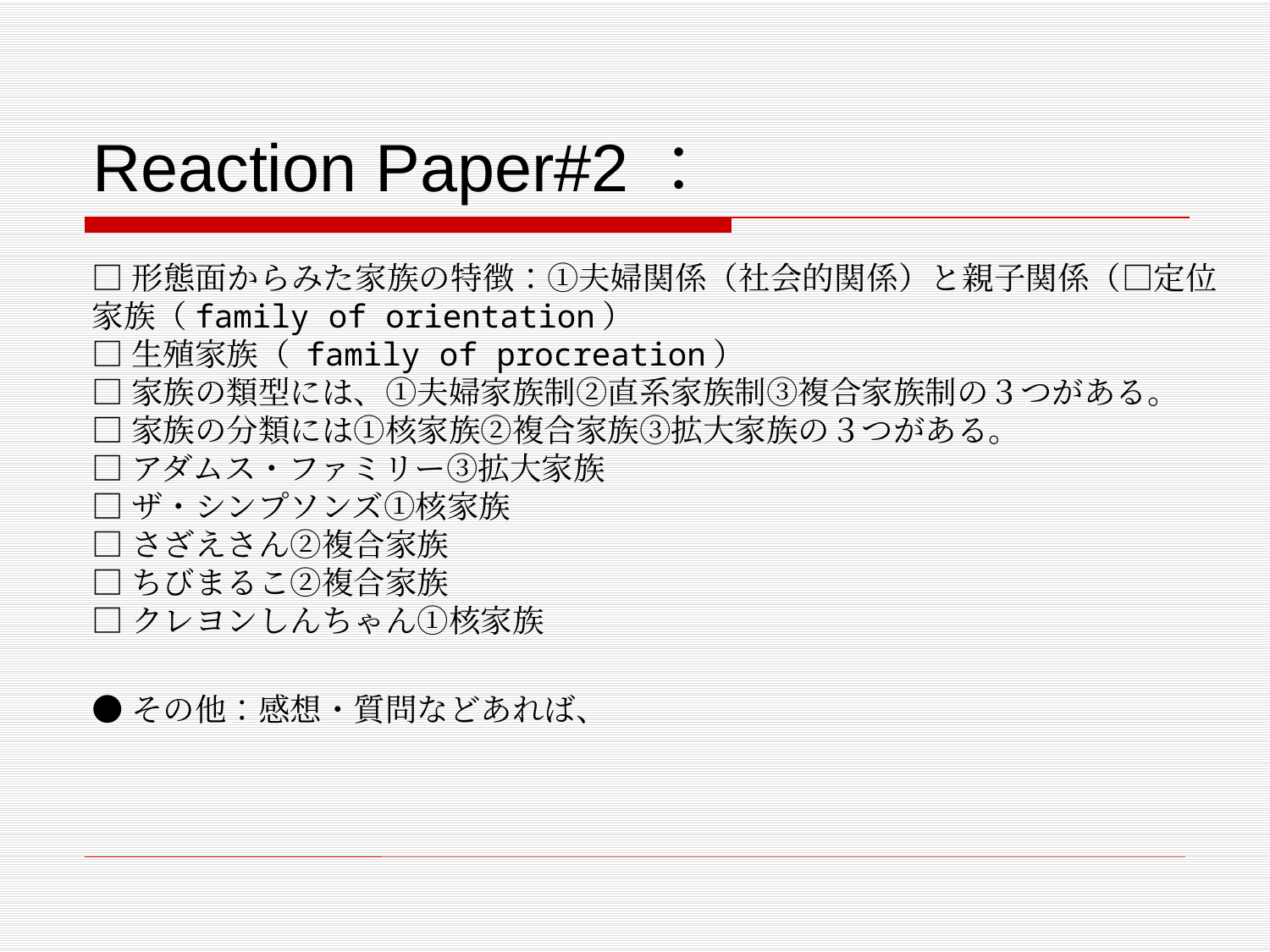

# Reaction Paper#2：
□形態面からみた家族の特徴：①夫婦関係（社会的関係）と親子関係（□定位家族（family of orientation）
□生殖家族（ family of procreation）
□家族の類型には、①夫婦家族制②直系家族制③複合家族制の３つがある。
□家族の分類には①核家族②複合家族③拡大家族の３つがある。
□アダムス・ファミリー③拡大家族
□ザ・シンプソンズ①核家族
□さざえさん②複合家族
□ちびまるこ②複合家族
□クレヨンしんちゃん①核家族

●その他：感想・質問などあれば、